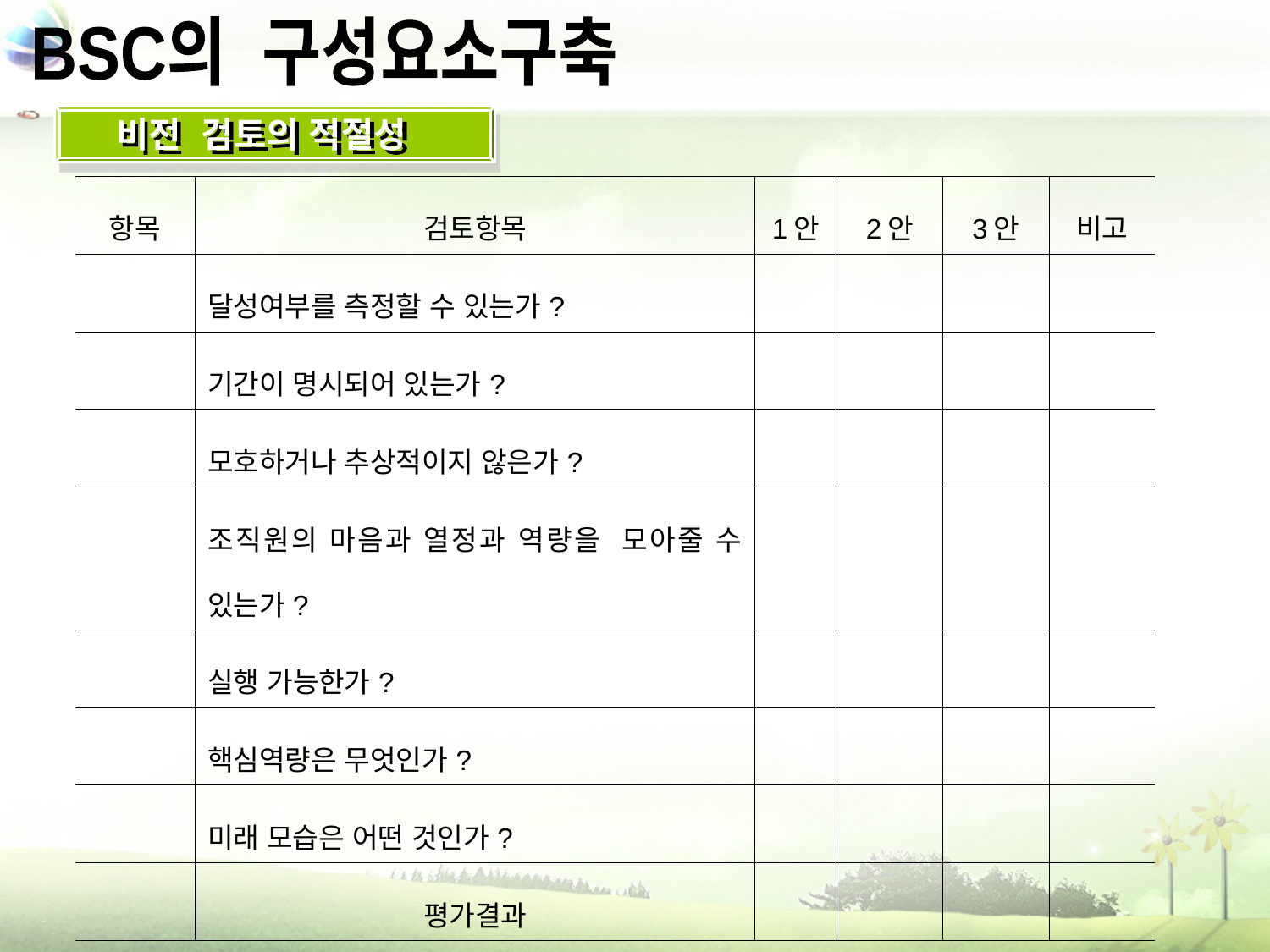

BSC의  구성요소구축
∎ 검토항목

비전  검토의 적절성
| 항목 | 검토항목 | 1안 | 2안 | 3안 | 비고 |
| --- | --- | --- | --- | --- | --- |
|  | 달성여부를 측정할 수 있는가? |  |  |  |  |
|  | 기간이 명시되어 있는가? |  |  |  |  |
|  | 모호하거나 추상적이지 않은가? |  |  |  |  |
|  | 조직원의 마음과 열정과 역량을 모아줄 수 있는가? |  |  |  |  |
|  | 실행 가능한가? |  |  |  |  |
|  | 핵심역량은 무엇인가? |  |  |  |  |
|  | 미래 모습은 어떤 것인가? |  |  |  |  |
|  | 평가결과 |  |  |  |  |